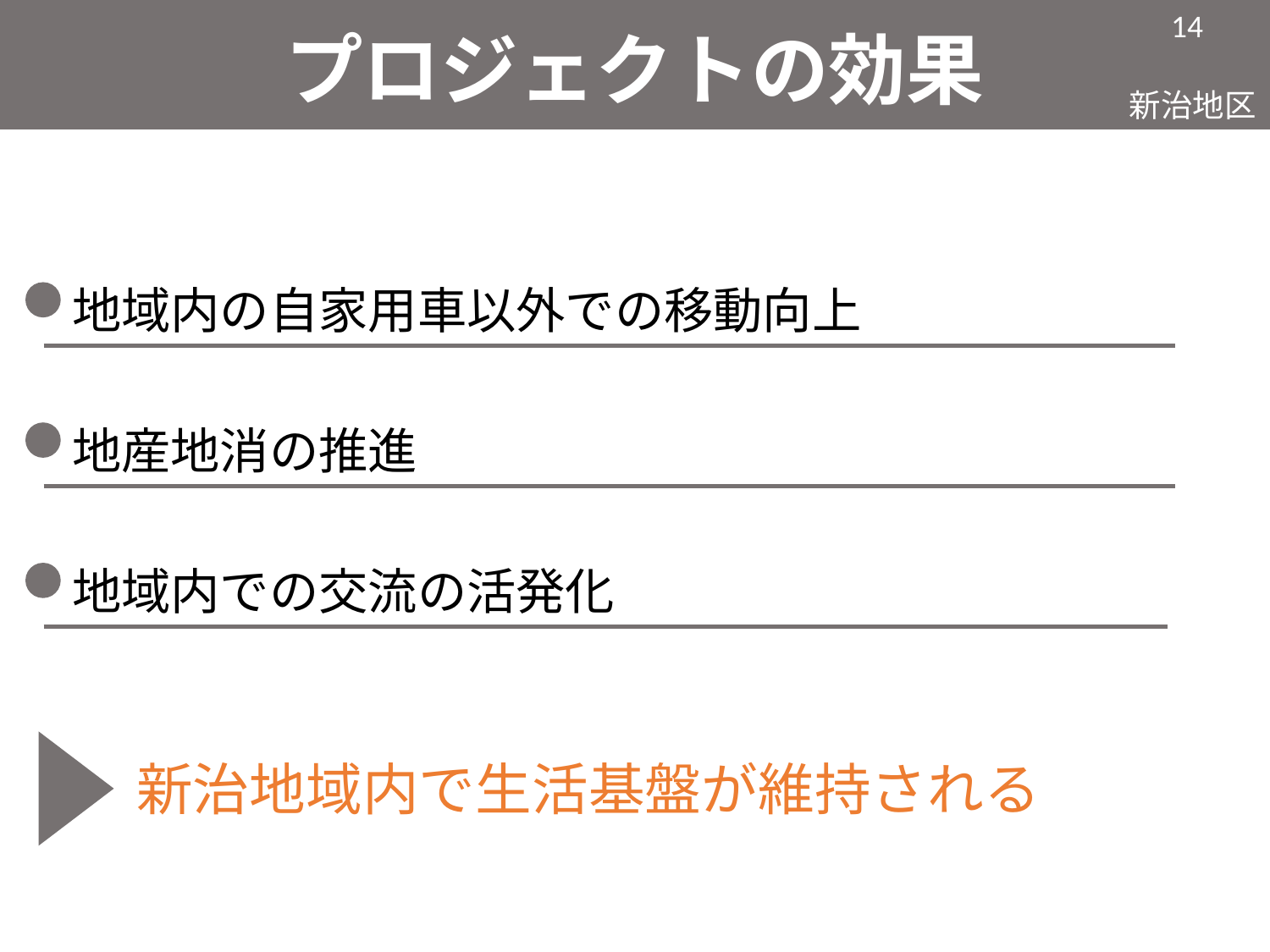

プロジェクトの効果
地域内の自家用車以外での移動向上

地産地消の推進

地域内での交流の活発化

新治地域内で生活基盤が維持される